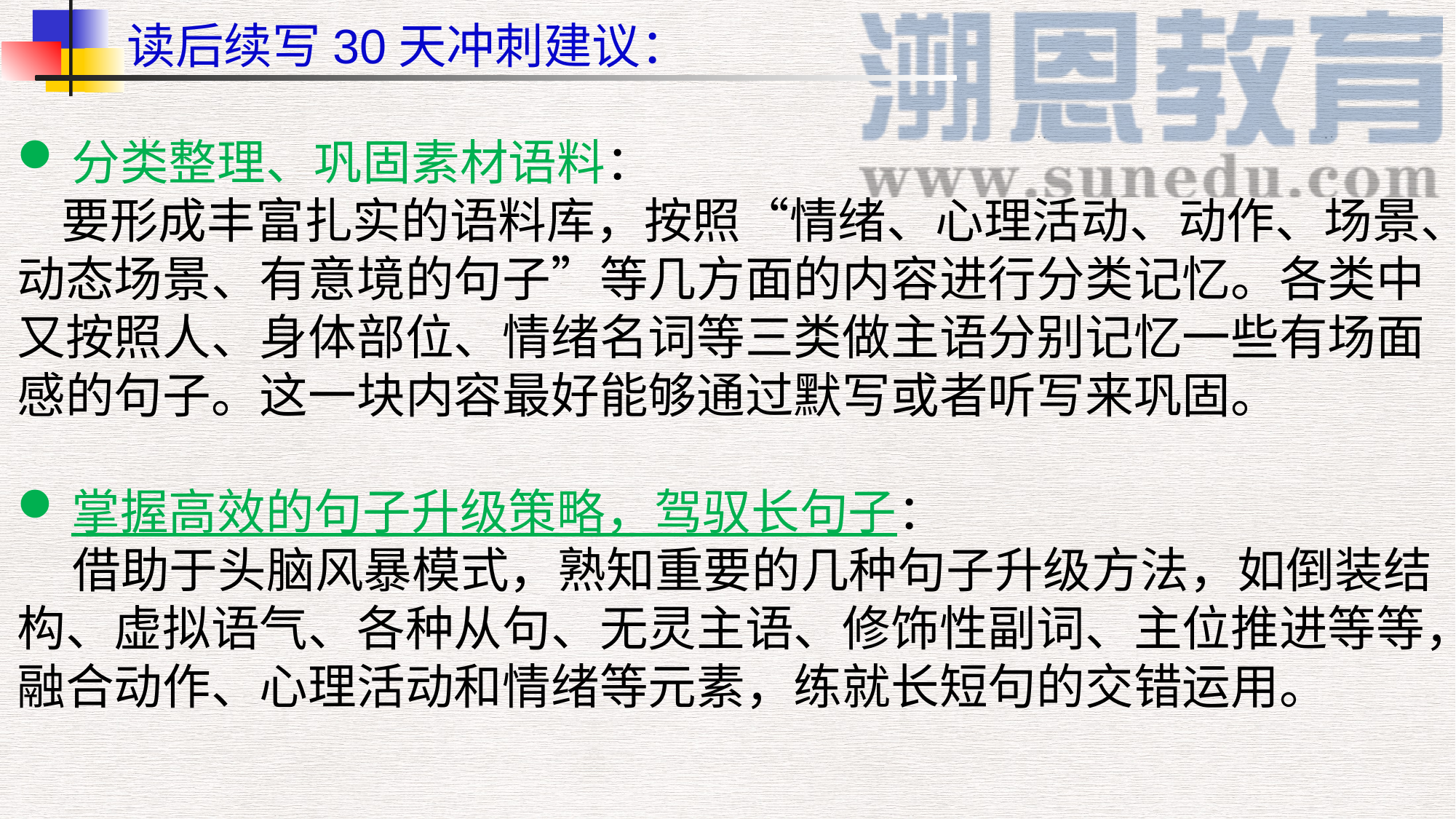

读后续写30天冲刺建议：

分类整理、巩固素材语料：
   要形成丰富扎实的语料库，按照“情绪、心理活动、动作、场景、动态场景、有意境的句子”等几方面的内容进行分类记忆。各类中又按照人、身体部位、情绪名词等三类做主语分别记忆一些有场面感的句子。这一块内容最好能够通过默写或者听写来巩固。

掌握高效的句子升级策略，驾驭长句子：
    借助于头脑风暴模式，熟知重要的几种句子升级方法，如倒装结构、虚拟语气、各种从句、无灵主语、修饰性副词、主位推进等等，融合动作、心理活动和情绪等元素，练就长短句的交错运用。